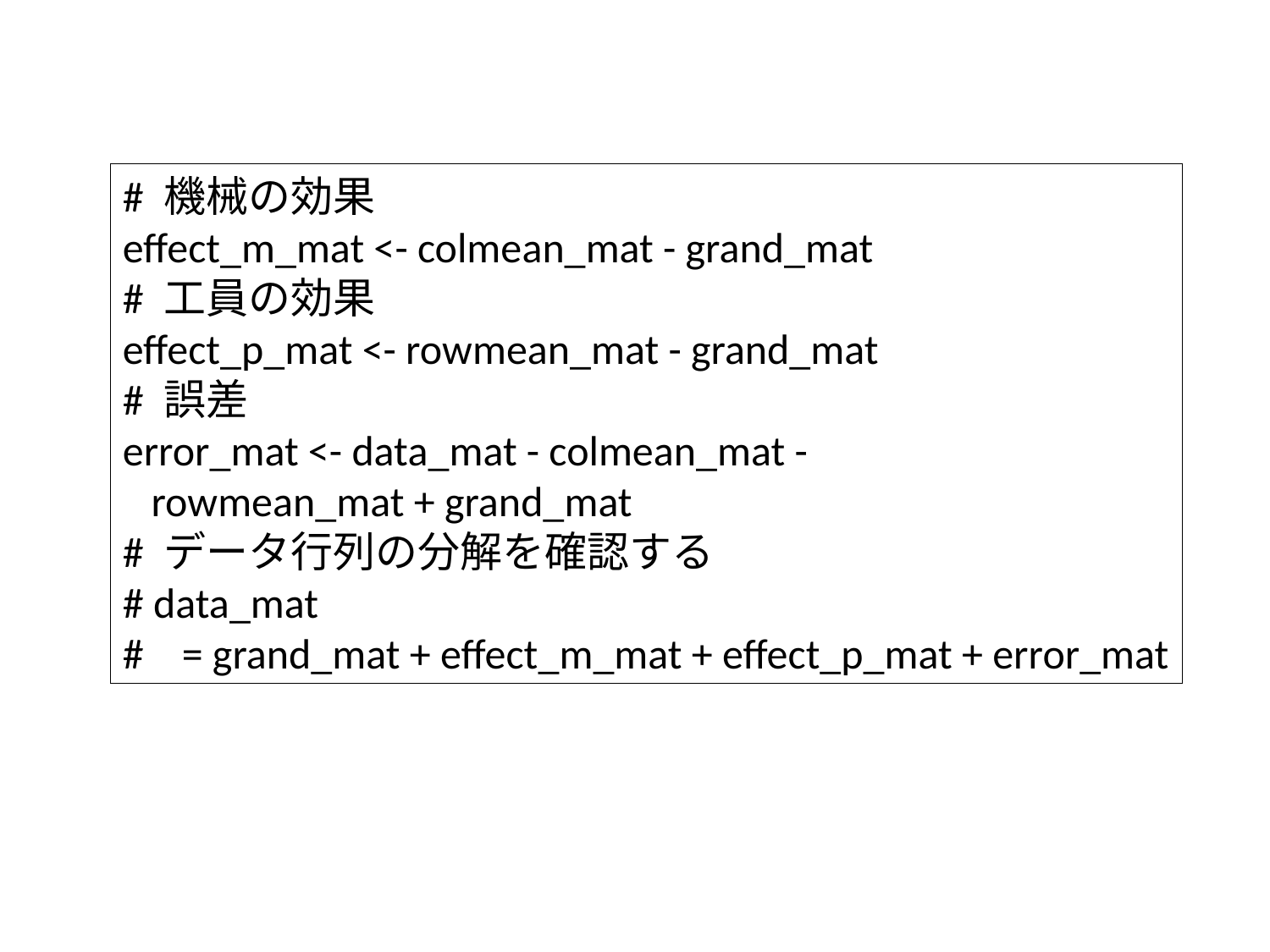

# 機械の効果
effect_m_mat <- colmean_mat - grand_mat
# 工員の効果
effect_p_mat <- rowmean_mat - grand_mat
# 誤差
error_mat <- data_mat - colmean_mat -
   rowmean_mat + grand_mat
# データ行列の分解を確認する
# data_mat
#    = grand_mat + effect_m_mat + effect_p_mat + error_mat